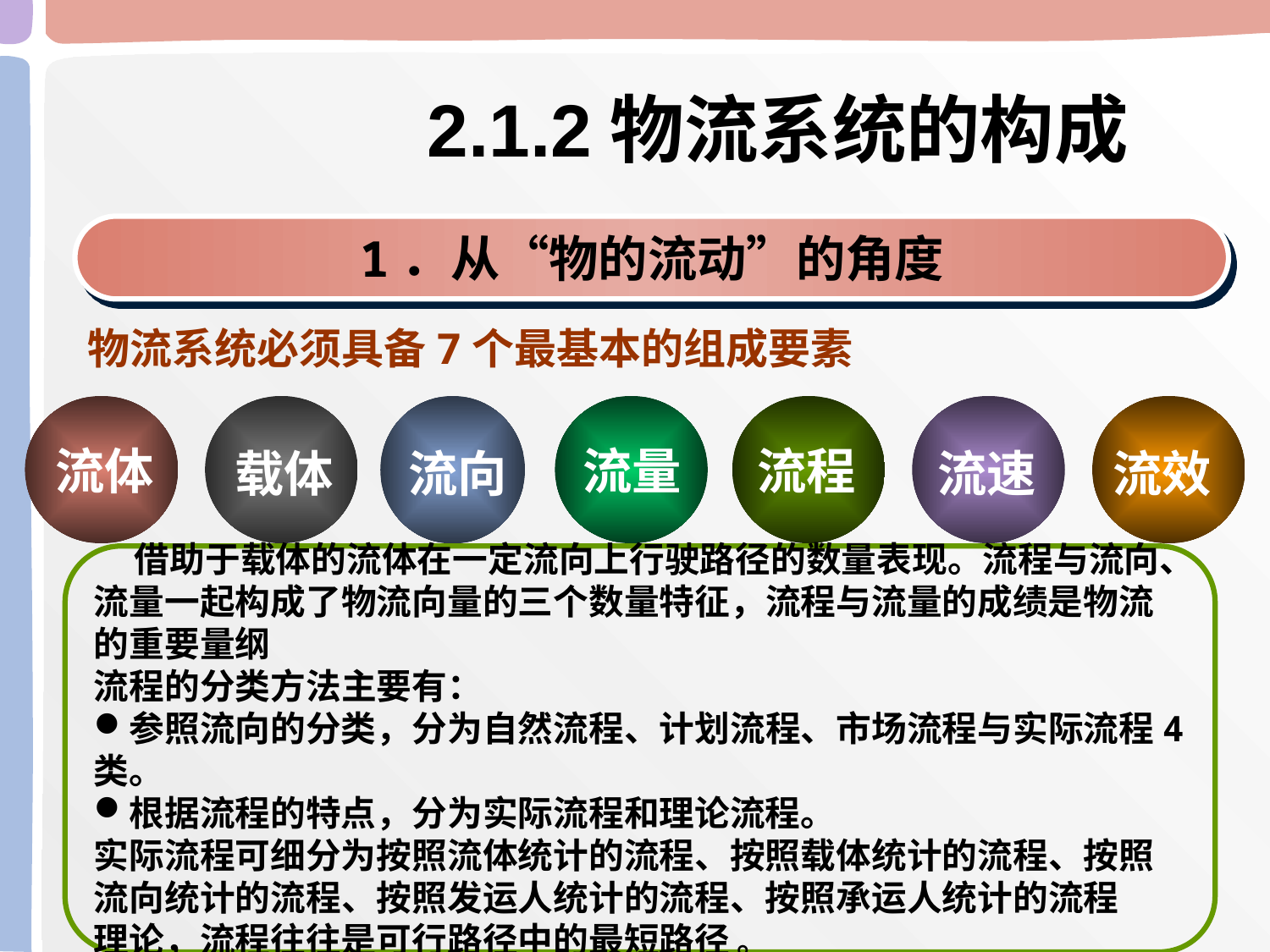

# 2.1.2物流系统的构成
1．从“物的流动”的角度
物流系统必须具备7个最基本的组成要素

流体

载体

流向

流量
流程
流速
流效
    借助于载体的流体在一定流向上行驶路径的数量表现。流程与流向、流量一起构成了物流向量的三个数量特征，流程与流量的成绩是物流的重要量纲
流程的分类方法主要有：
参照流向的分类，分为自然流程、计划流程、市场流程与实际流程4类。
根据流程的特点，分为实际流程和理论流程。
实际流程可细分为按照流体统计的流程、按照载体统计的流程、按照流向统计的流程、按照发运人统计的流程、按照承运人统计的流程
理论，流程往往是可行路径中的最短路径 。